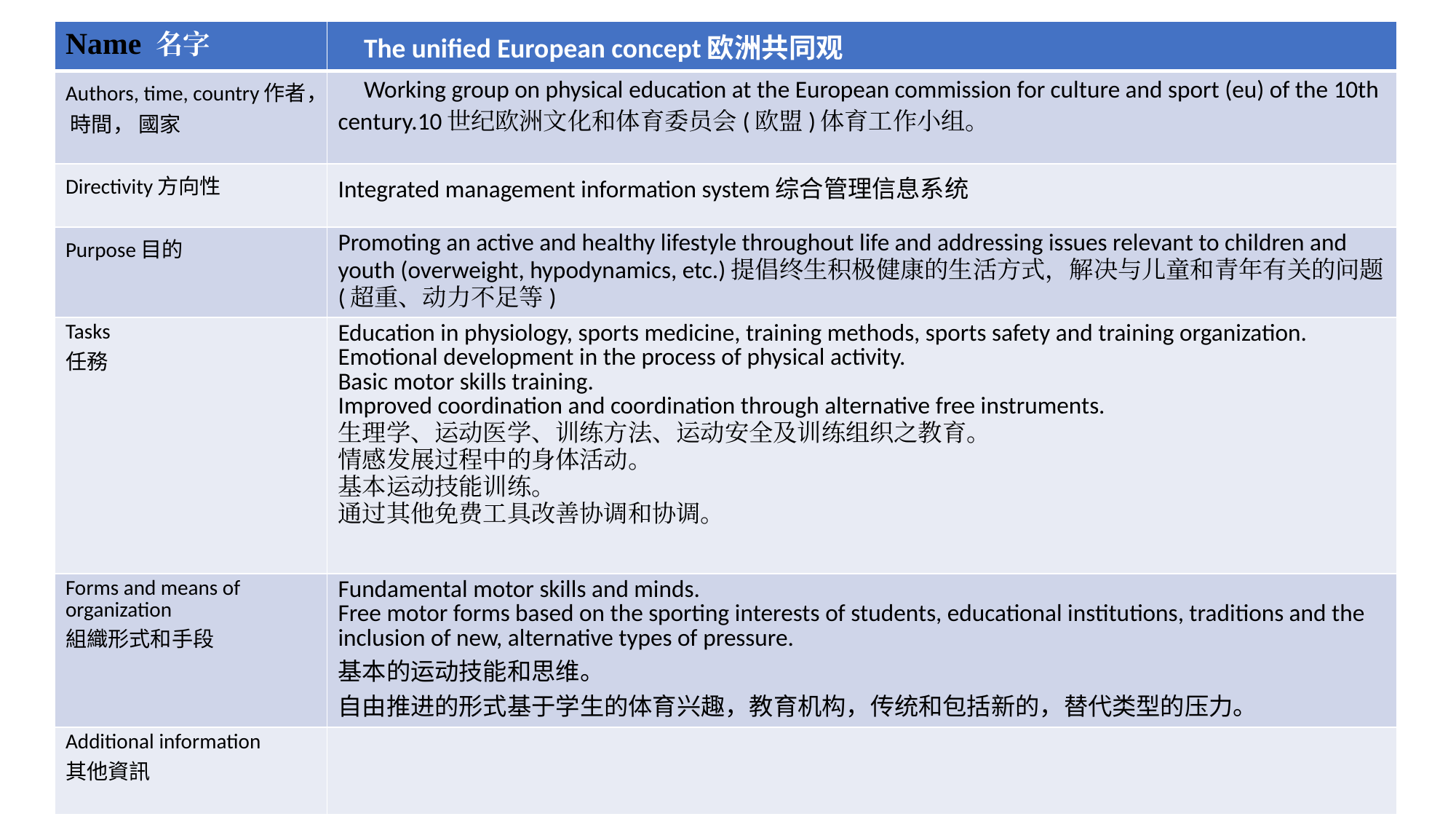

| Name 名字 | The unified European concept欧洲共同观 |
| --- | --- |
| Authors, time, country作者， 時間， 國家 | Working group on physical education at the European commission for culture and sport (eu) of the 10th century.10世纪欧洲文化和体育委员会(欧盟)体育工作小组。 |
| Directivity方向性 | Integrated management information system综合管理信息系统 |
| Purpose目的 | Promoting an active and healthy lifestyle throughout life and addressing issues relevant to children and youth (overweight, hypodynamics, etc.)提倡终生积极健康的生活方式，解决与儿童和青年有关的问题(超重、动力不足等) |
| Tasks 任務 | Education in physiology, sports medicine, training methods, sports safety and training organization. Emotional development in the process of physical activity. Basic motor skills training. Improved coordination and coordination through alternative free instruments. 生理学、运动医学、训练方法、运动安全及训练组织之教育。 情感发展过程中的身体活动。 基本运动技能训练。 通过其他免费工具改善协调和协调。 |
| Forms and means of organization 組織形式和手段 | Fundamental motor skills and minds. Free motor forms based on the sporting interests of students, educational institutions, traditions and the inclusion of new, alternative types of pressure. 基本的运动技能和思维。 自由推进的形式基于学生的体育兴趣，教育机构，传统和包括新的，替代类型的压力。 |
| Additional information 其他資訊 |  |